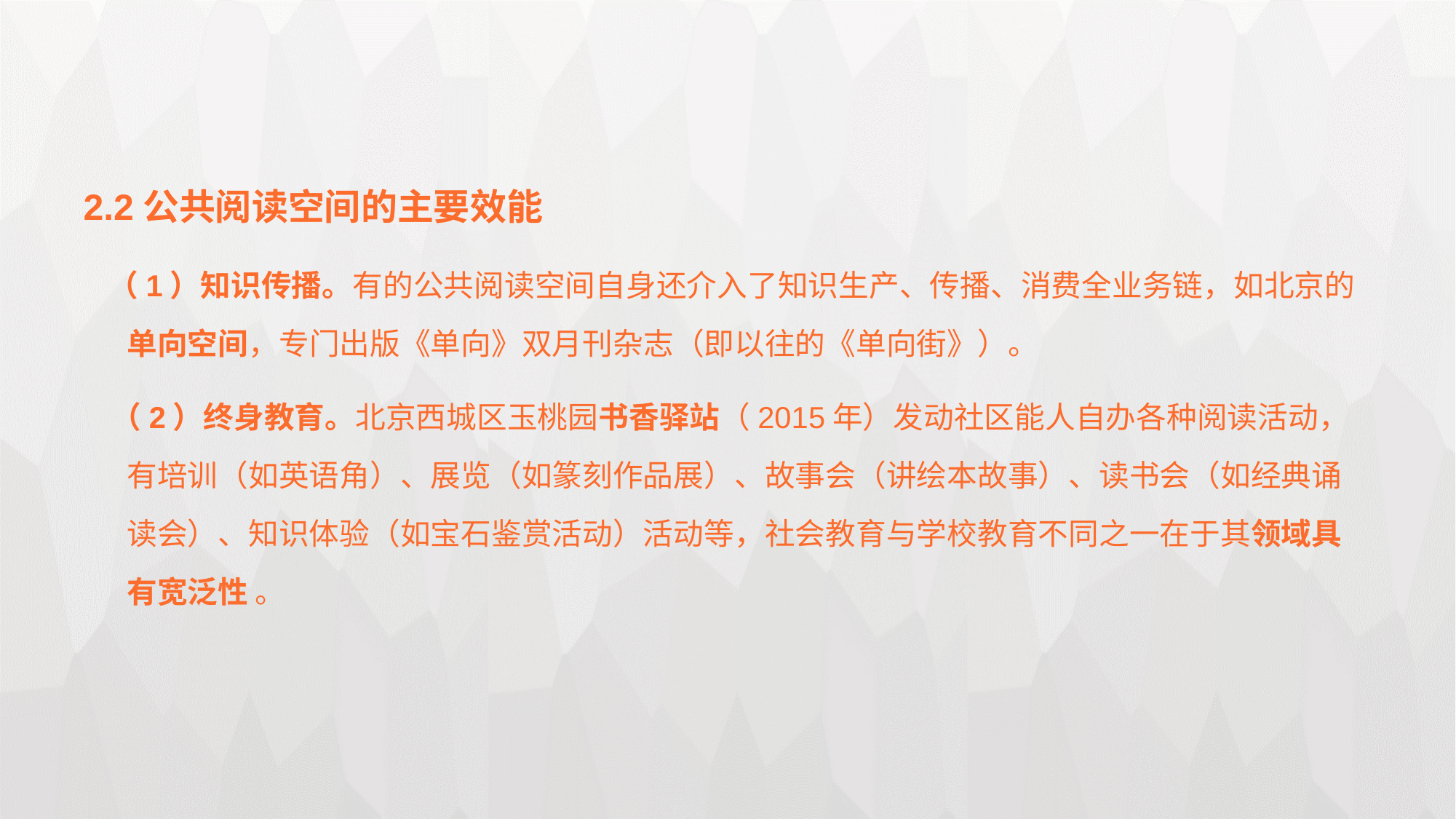

2.2公共阅读空间的主要效能
   （1）知识传播。有的公共阅读空间自身还介入了知识生产、传播、消费全业务链，如北京的单向空间，专门出版《单向》双月刊杂志（即以往的《单向街》）。
   （2）终身教育。北京西城区玉桃园书香驿站（2015年）发动社区能人自办各种阅读活动，有培训（如英语角）、展览（如篆刻作品展）、故事会（讲绘本故事）、读书会（如经典诵读会）、知识体验（如宝石鉴赏活动）活动等，社会教育与学校教育不同之一在于其领域具有宽泛性 。